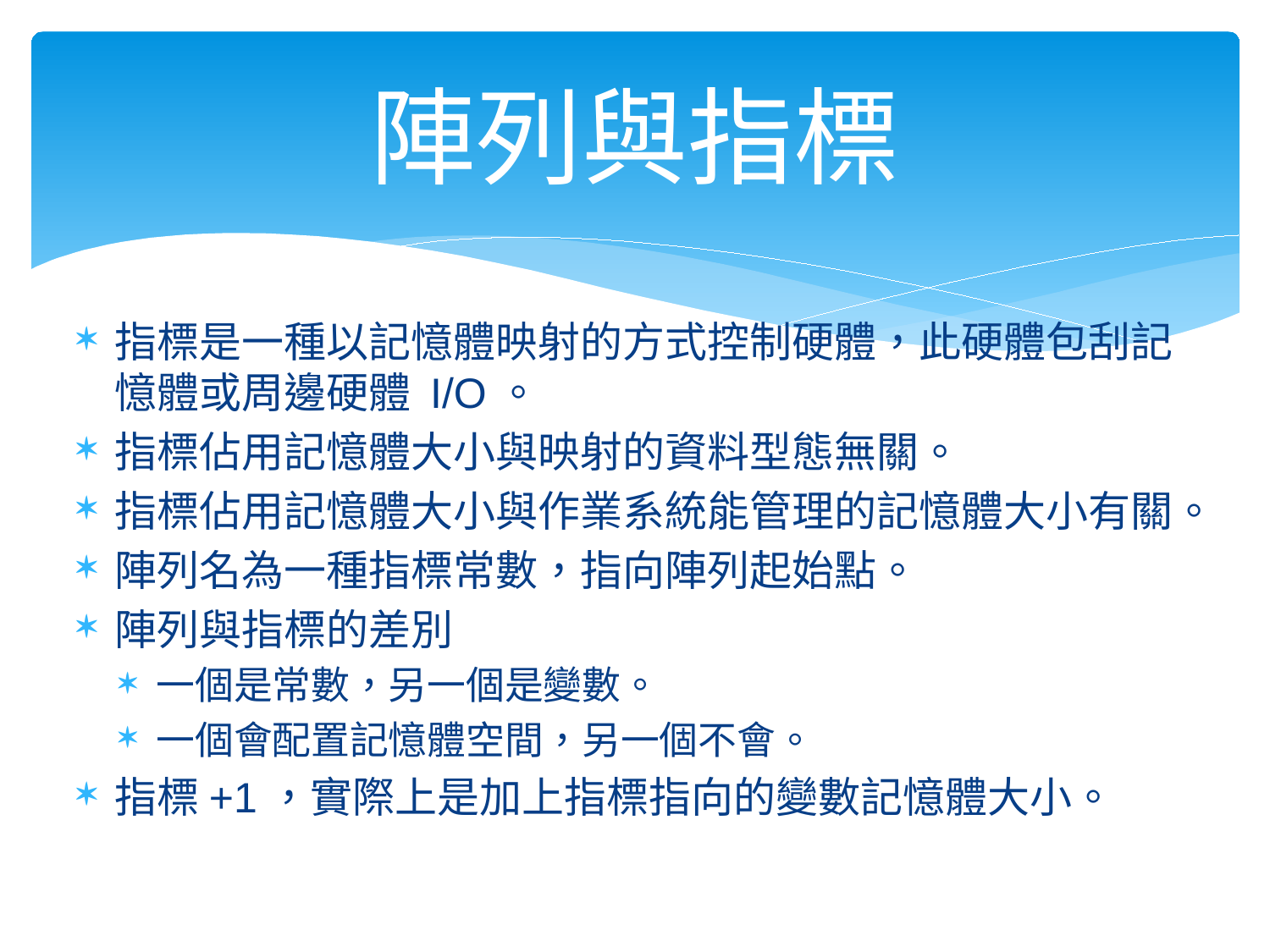

# 陣列與指標
指標是一種以記憶體映射的方式控制硬體，此硬體包刮記憶體或周邊硬體 I/O。
指標佔用記憶體大小與映射的資料型態無關。
指標佔用記憶體大小與作業系統能管理的記憶體大小有關。
陣列名為一種指標常數，指向陣列起始點。
陣列與指標的差別
一個是常數，另一個是變數。
一個會配置記憶體空間，另一個不會。
指標+1，實際上是加上指標指向的變數記憶體大小。